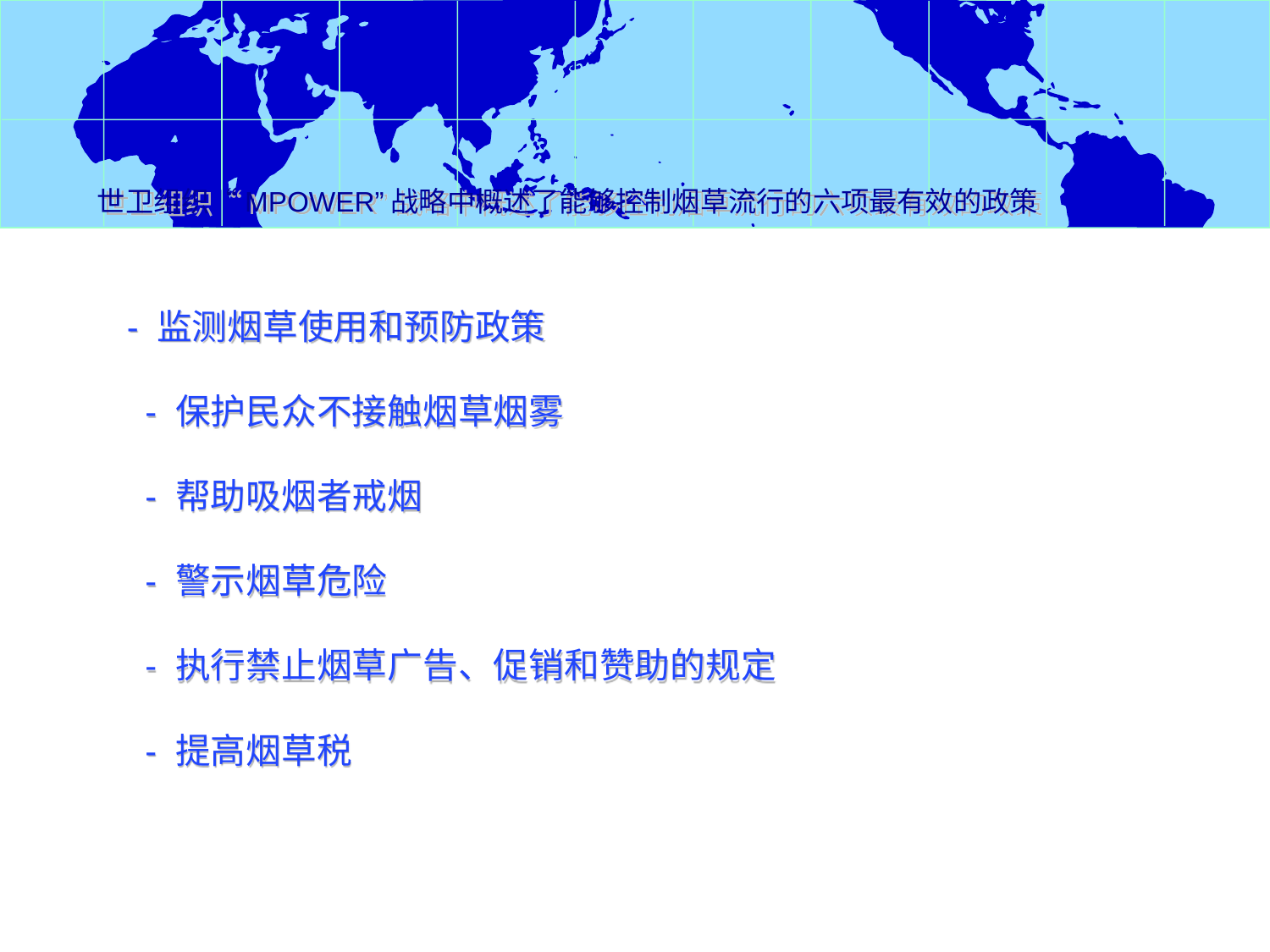

世卫组织“MPOWER”战略中概述了能够控制烟草流行的六项最有效的政策
   - 监测烟草使用和预防政策
- 保护民众不接触烟草烟雾
- 帮助吸烟者戒烟
- 警示烟草危险
- 执行禁止烟草广告、促销和赞助的规定
- 提高烟草税